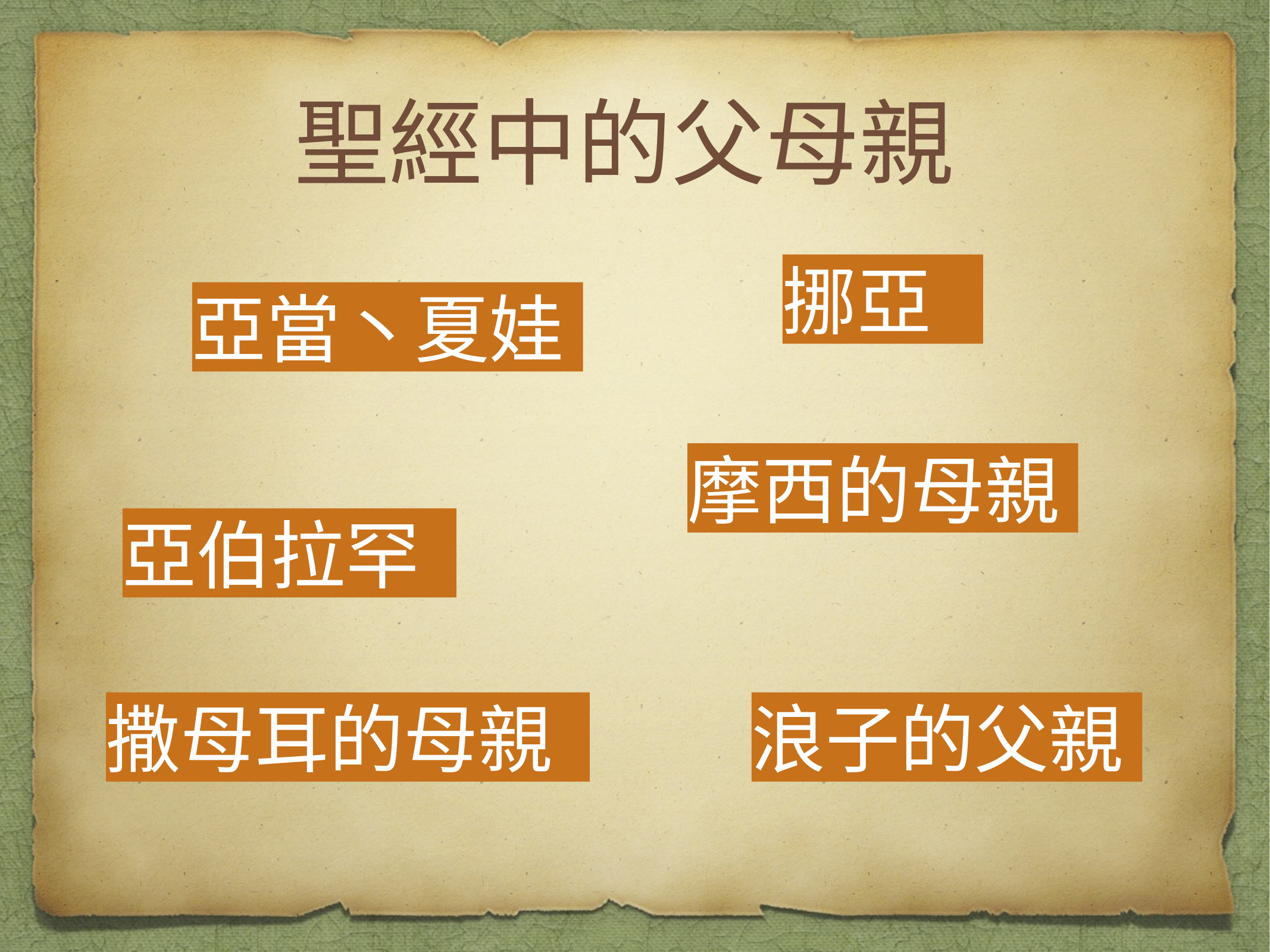

聖經中的父母親
挪亞
亞當丶夏娃
摩西的母親
亞伯拉罕
撒母耳的母親
浪子的父親